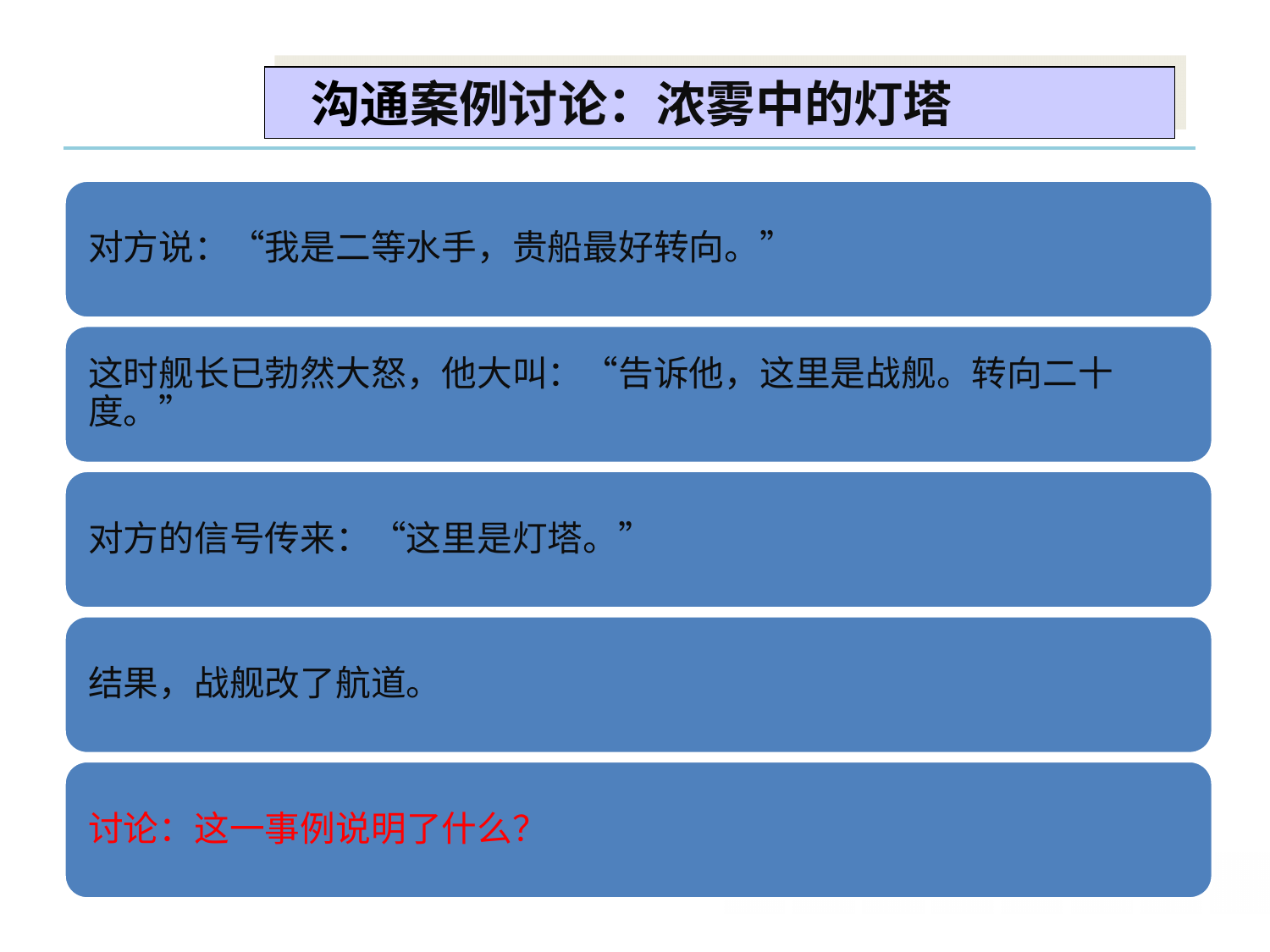

沟通案例讨论：浓雾中的灯塔
对方说：“我是二等水手，贵船最好转向。”
这时舰长已勃然大怒，他大叫：“告诉他，这里是战舰。转向二十度。”
对方的信号传来：“这里是灯塔。”
结果，战舰改了航道。
讨论：这一事例说明了什么？